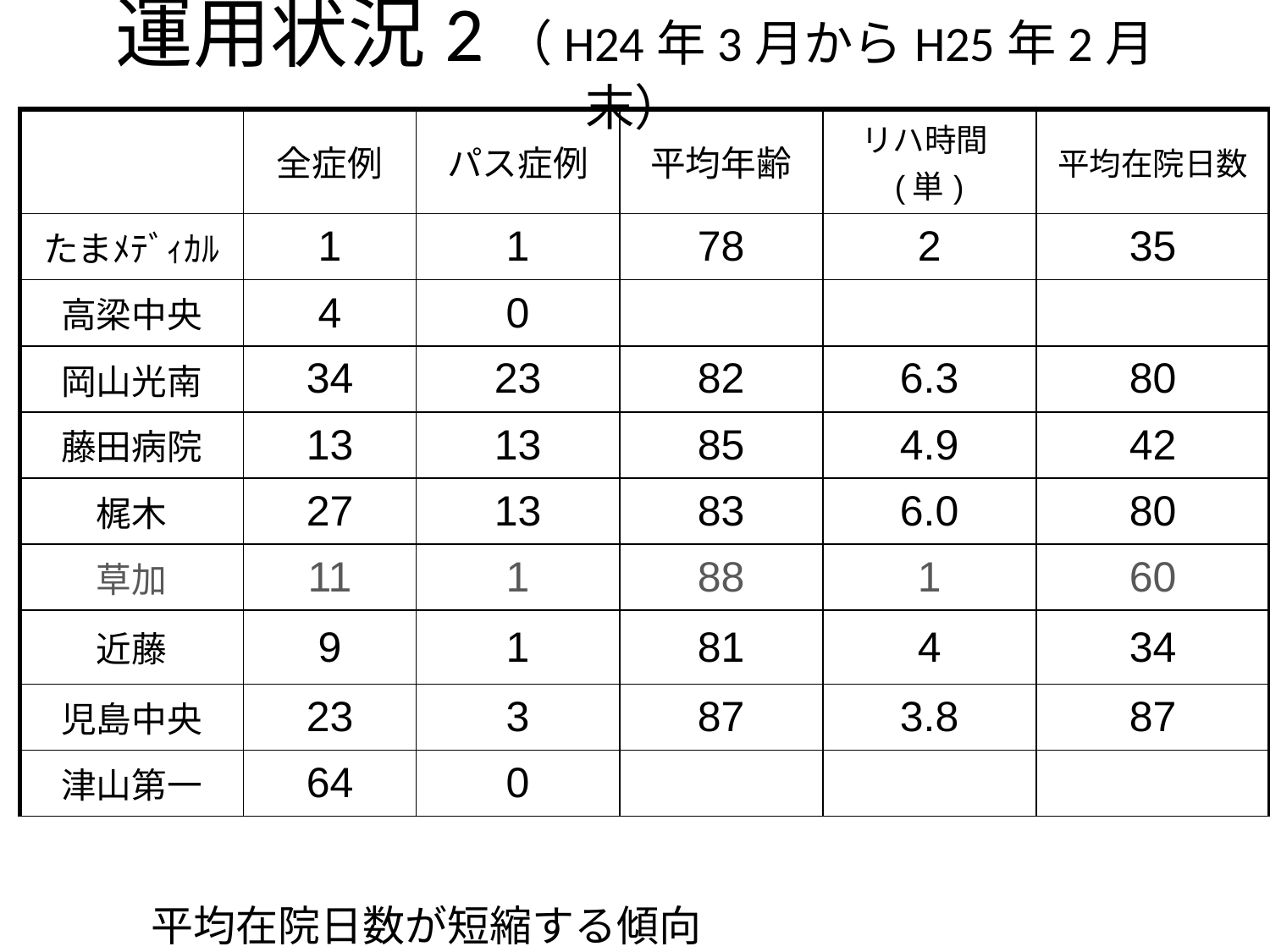

# 運用状況2（H24年3月からH25年2月末）
|  | 全症例 | パス症例 | 平均年齢 | リハ時間(単) | 平均在院日数 |
| --- | --- | --- | --- | --- | --- |
| たまﾒﾃﾞｨｶﾙ | 1 | 1 | 78 | 2 | 35 |
| 高梁中央 | 4 | 0 |  |  |  |
| 岡山光南 | 34 | 23 | 82 | 6.3 | 80 |
| 藤田病院 | 13 | 13 | 85 | 4.9 | 42 |
| 梶木 | 27 | 13 | 83 | 6.0 | 80 |
| 草加 | 11 | 1 | 88 | 1 | 60 |
| 近藤 | 9 | 1 | 81 | 4 | 34 |
| 児島中央 | 23 | 3 | 87 | 3.8 | 87 |
| 津山第一 | 64 | 0 |  |  |  |
平均在院日数が短縮する傾向